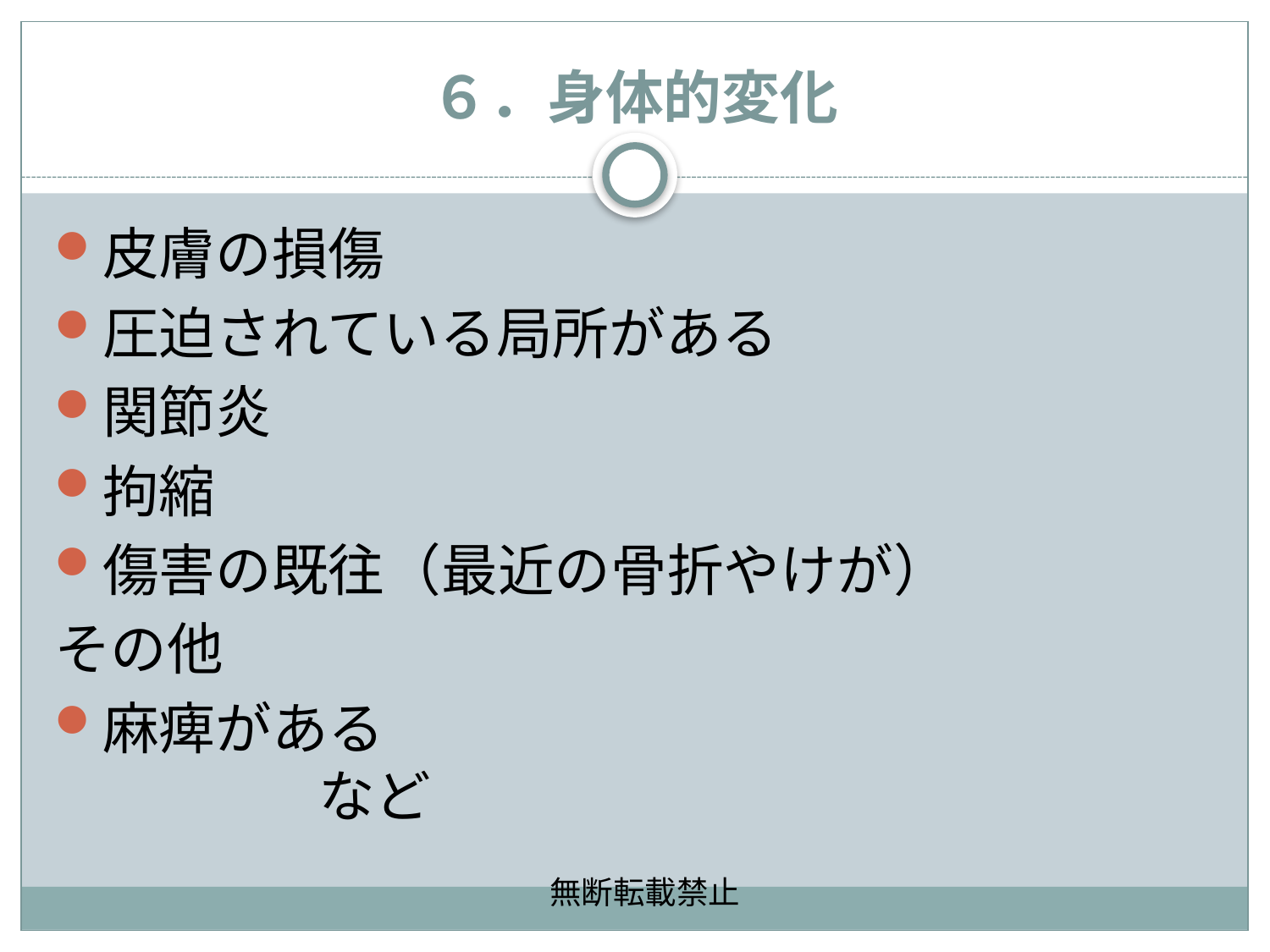

# ６．身体的変化
皮膚の損傷
圧迫されている局所がある
関節炎
拘縮
傷害の既往（最近の骨折やけが）
その他
麻痺がある　　　　　　　　　　　　　　　　　　など

無断転載禁止